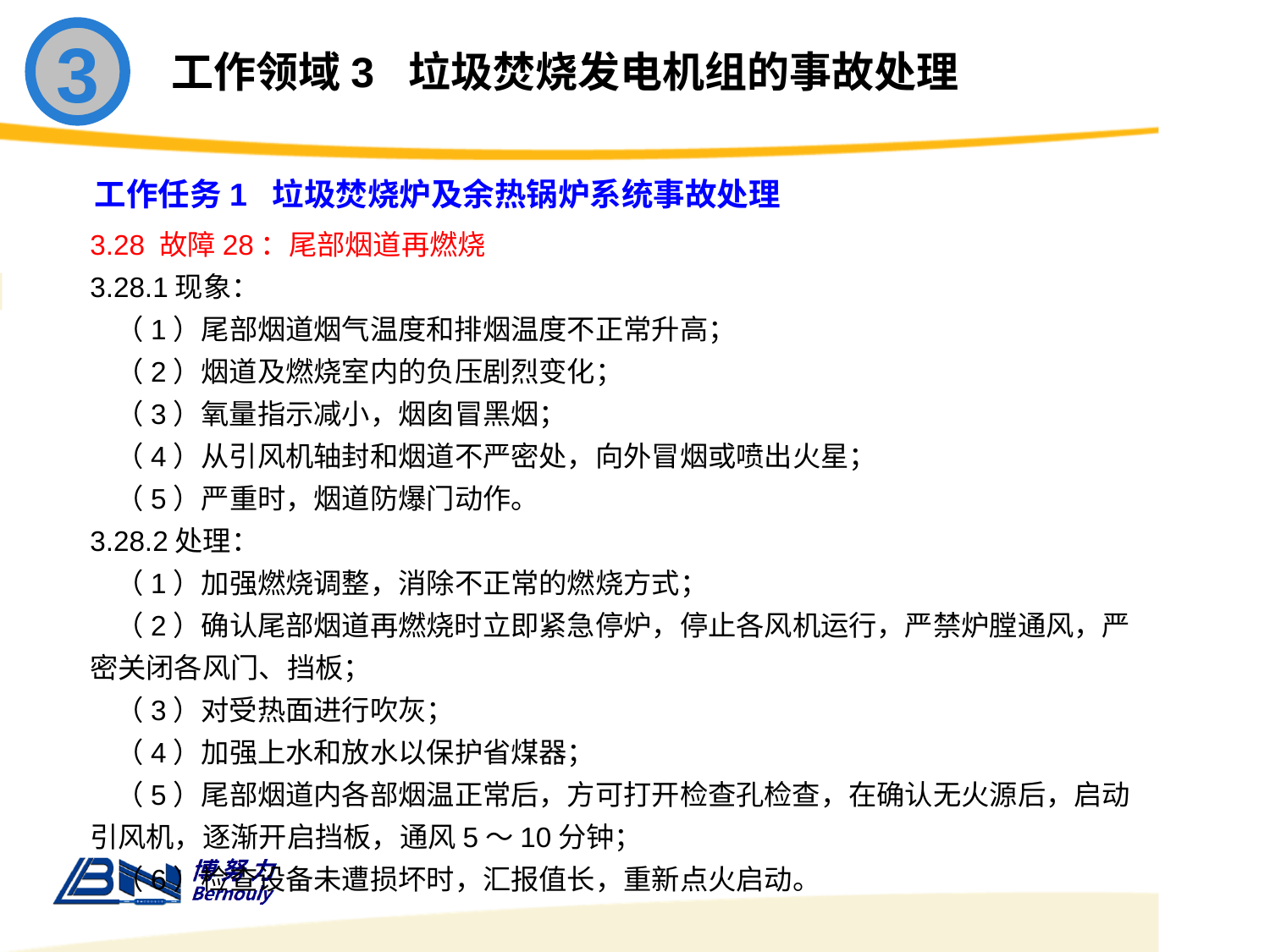

3
工作领域3  垃圾焚烧发电机组的事故处理
工作任务1  垃圾焚烧炉及余热锅炉系统事故处理
3.28 故障28：尾部烟道再燃烧
3.28.1现象：
   （1）尾部烟道烟气温度和排烟温度不正常升高；
   （2）烟道及燃烧室内的负压剧烈变化；
   （3）氧量指示减小，烟囱冒黑烟；
   （4）从引风机轴封和烟道不严密处，向外冒烟或喷出火星；
   （5）严重时，烟道防爆门动作。
3.28.2处理：
   （1）加强燃烧调整，消除不正常的燃烧方式；
   （2）确认尾部烟道再燃烧时立即紧急停炉，停止各风机运行，严禁炉膛通风，严密关闭各风门、挡板；
   （3）对受热面进行吹灰；
   （4）加强上水和放水以保护省煤器；
   （5）尾部烟道内各部烟温正常后，方可打开检查孔检查，在确认无火源后，启动引风机，逐渐开启挡板，通风5～10分钟；
   （6）检查设备未遭损坏时，汇报值长，重新点火启动。